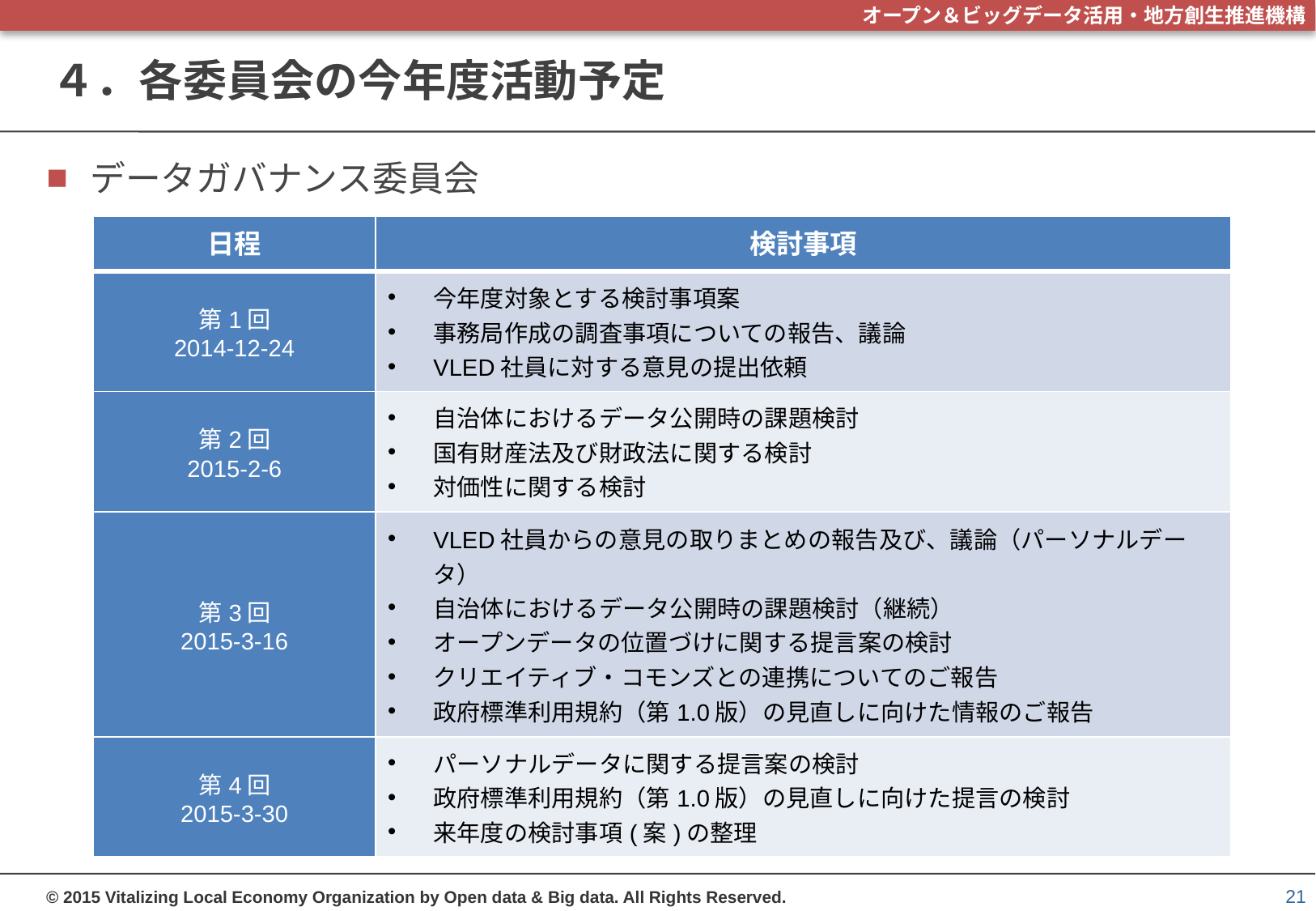

# ４．各委員会の今年度活動予定
データガバナンス委員会
| 日程 | 検討事項 |
| --- | --- |
| 第1回 2014-12-24 | 今年度対象とする検討事項案 事務局作成の調査事項についての報告、議論 VLED社員に対する意見の提出依頼 |
| 第2回 2015-2-6 | 自治体におけるデータ公開時の課題検討 国有財産法及び財政法に関する検討 対価性に関する検討 |
| 第3回 2015-3-16 | VLED社員からの意見の取りまとめの報告及び、議論（パーソナルデータ） 自治体におけるデータ公開時の課題検討（継続） オープンデータの位置づけに関する提言案の検討 クリエイティブ・コモンズとの連携についてのご報告 政府標準利用規約（第1.0版）の見直しに向けた情報のご報告 |
| 第4回 2015-3-30 | パーソナルデータに関する提言案の検討 政府標準利用規約（第1.0版）の見直しに向けた提言の検討 来年度の検討事項(案)の整理 |
21